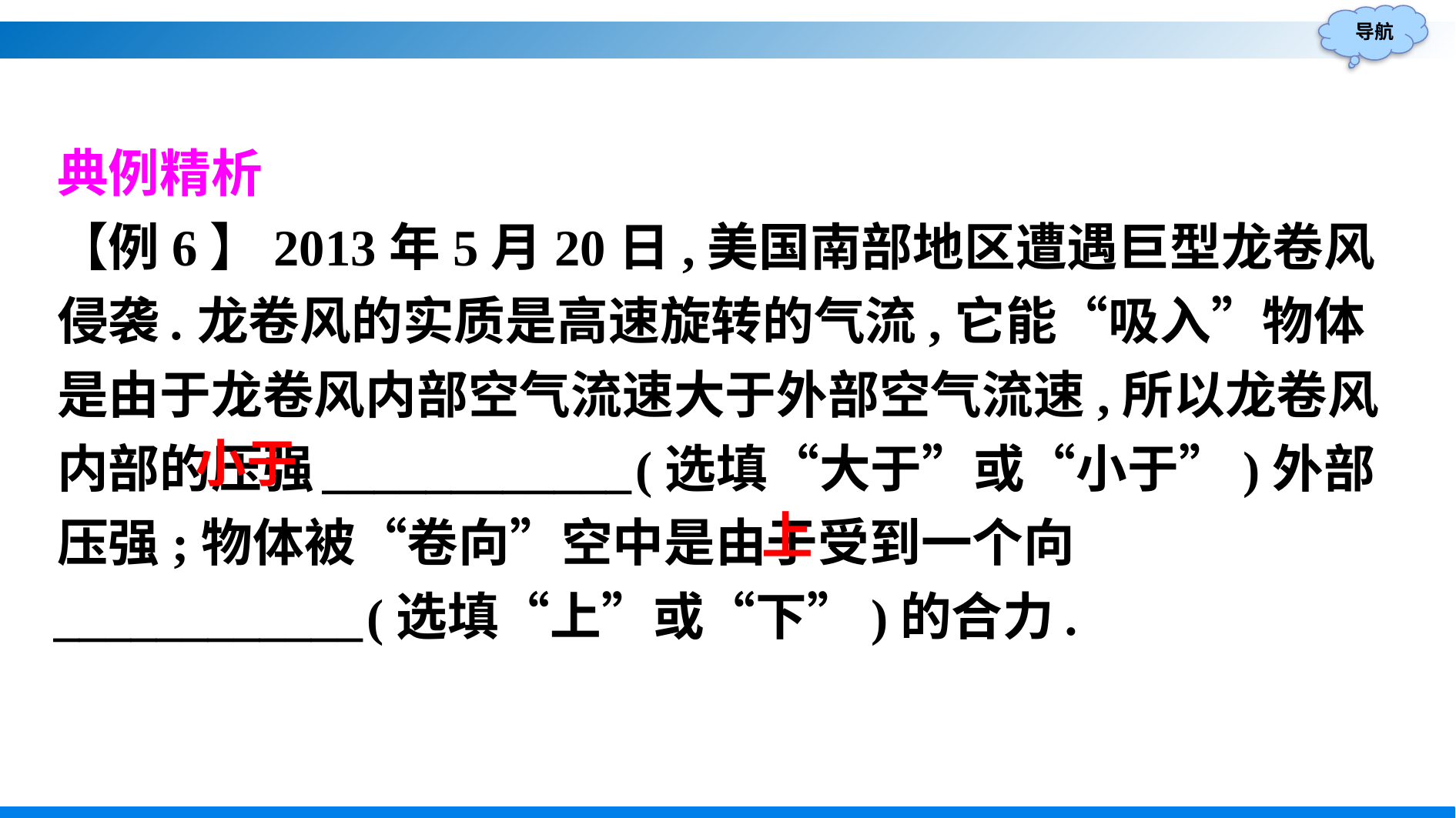

典例精析
【例6】2013年5月20日,美国南部地区遭遇巨型龙卷风侵袭.龙卷风的实质是高速旋转的气流,它能“吸入”物体是由于龙卷风内部空气流速大于外部空气流速,所以龙卷风内部的压强____________(选填“大于”或“小于”)外部压强;物体被“卷向”空中是由于受到一个向____________(选填“上”或“下”)的合力.
小于
上